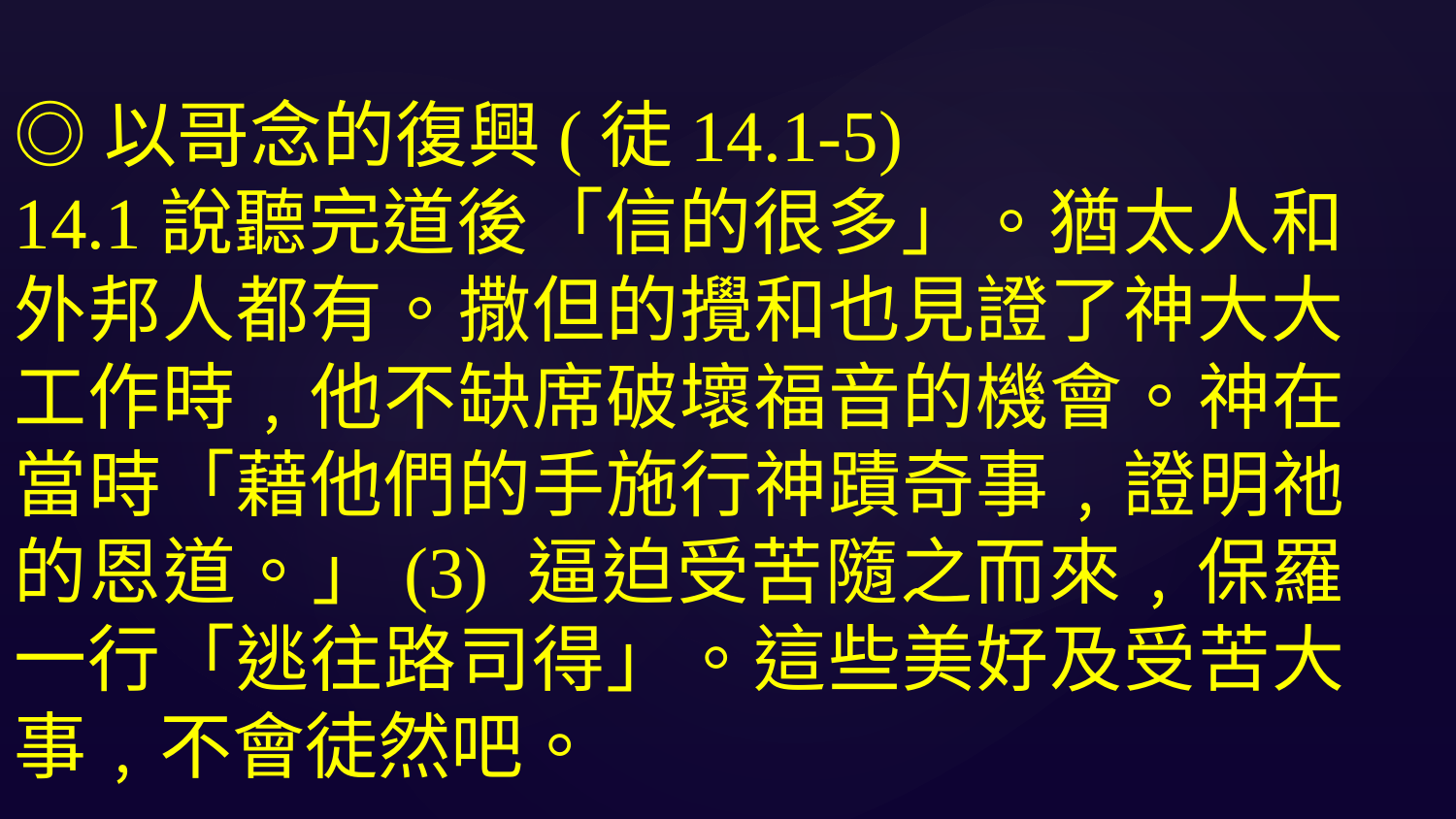

◎以哥念的復興(徒14.1-5)
14.1說聽完道後「信的很多」。猶太人和外邦人都有。撒但的攪和也見證了神大大工作時﹐他不缺席破壞福音的機會。神在當時「藉他們的手施行神蹟奇事﹐證明祂的恩道。」(3) 逼迫受苦隨之而來﹐保羅一行「逃往路司得」。這些美好及受苦大事﹐不會徒然吧。